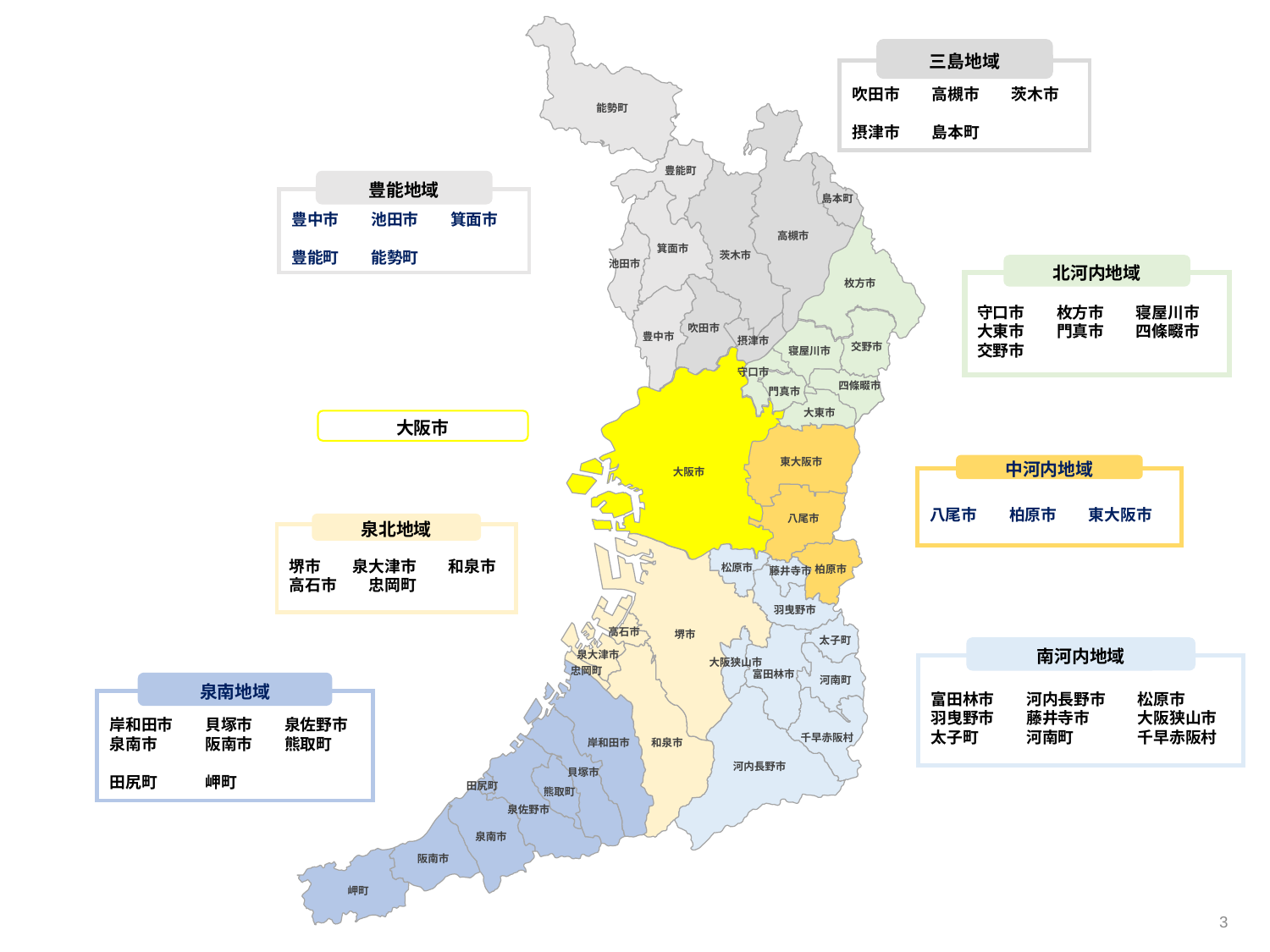

能勢町
豊能町
島本町
高槻市
箕面市
茨木市
池田市
枚方市
吹田市
豊中市
摂津市
交野市
寝屋川市
守口市
四條畷市
門真市
大東市
東大阪市
大阪市
八尾市
松原市
柏原市
藤井寺市
羽曳野市
高石市
堺市
太子町
泉大津市
大阪狭山市
忠岡町
富田林市
河南町
千早赤阪村
岸和田市
和泉市
河内長野市
貝塚市
田尻町
熊取町
泉佐野市
泉南市
阪南市
岬町
三島地域
吹田市　　高槻市　　茨木市
摂津市　　島本町

豊能地域
豊中市　　池田市　　箕面市
豊能町　　能勢町

北河内地域
守口市　　枚方市　　寝屋川市
大東市　　門真市　　四條畷市
交野市

大阪市
中河内地域
八尾市　　柏原市　　東大阪市

泉北地域
堺市　　泉大津市　　和泉市
高石市　　忠岡町

南河内地域
富田林市　　河内長野市　　松原市　　
羽曳野市　　藤井寺市　　　大阪狭山市
太子町　　　河南町　　　　千早赤阪村

泉南地域
岸和田市　　貝塚市　　泉佐野市
泉南市　　　阪南市　　熊取町　　
田尻町　　　岬町

3